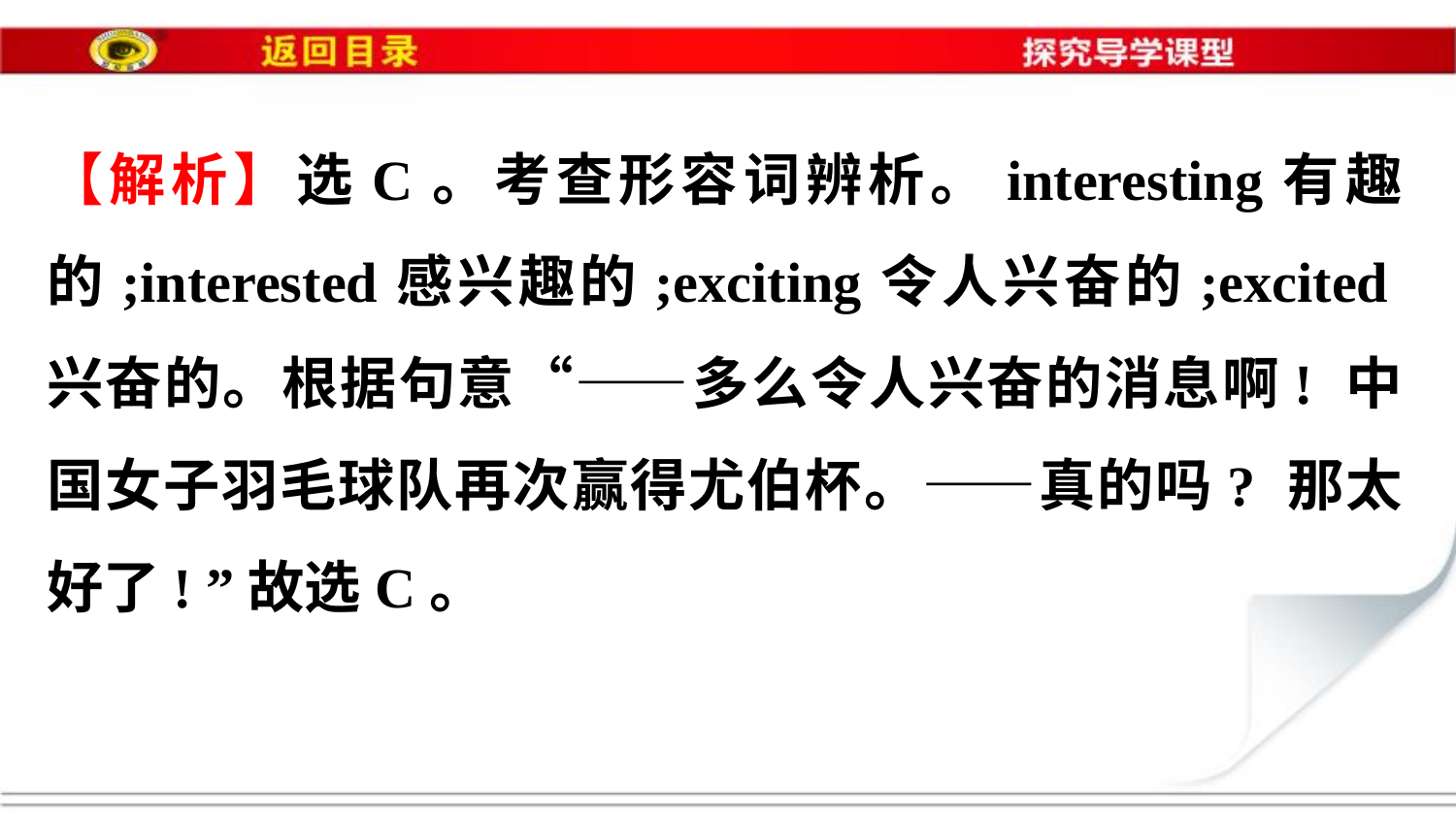

【解析】选C。考查形容词辨析。interesting有趣的;interested感兴趣的;exciting令人兴奋的;excited兴奋的。根据句意“——多么令人兴奋的消息啊! 中国女子羽毛球队再次赢得尤伯杯。——真的吗? 那太好了! ”故选C。